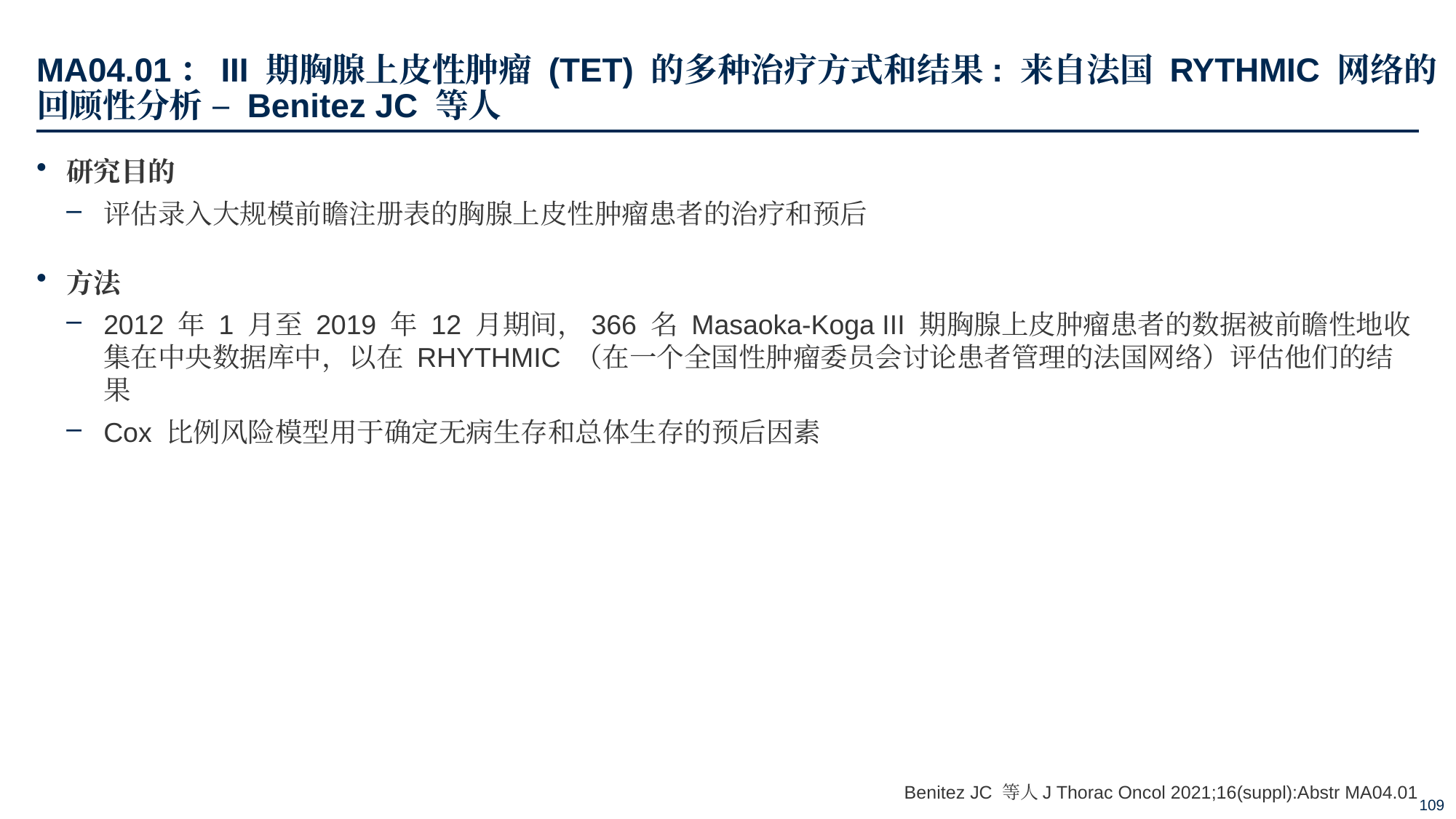

# MA04.01：III 期胸腺上皮性肿瘤 (TET) 的多种治疗方式和结果: 来自法国 RYTHMIC 网络的回顾性分析 – Benitez JC 等人
研究目的
评估录入大规模前瞻注册表的胸腺上皮性肿瘤患者的治疗和预后
方法
2012 年 1 月至 2019 年 12 月期间，366 名 Masaoka-Koga III 期胸腺上皮肿瘤患者的数据被前瞻性地收集在中央数据库中，以在 RHYTHMIC （在一个全国性肿瘤委员会讨论患者管理的法国网络）评估他们的结果
Cox 比例风险模型用于确定无病生存和总体生存的预后因素
Benitez JC 等人J Thorac Oncol 2021;16(suppl):Abstr MA04.01